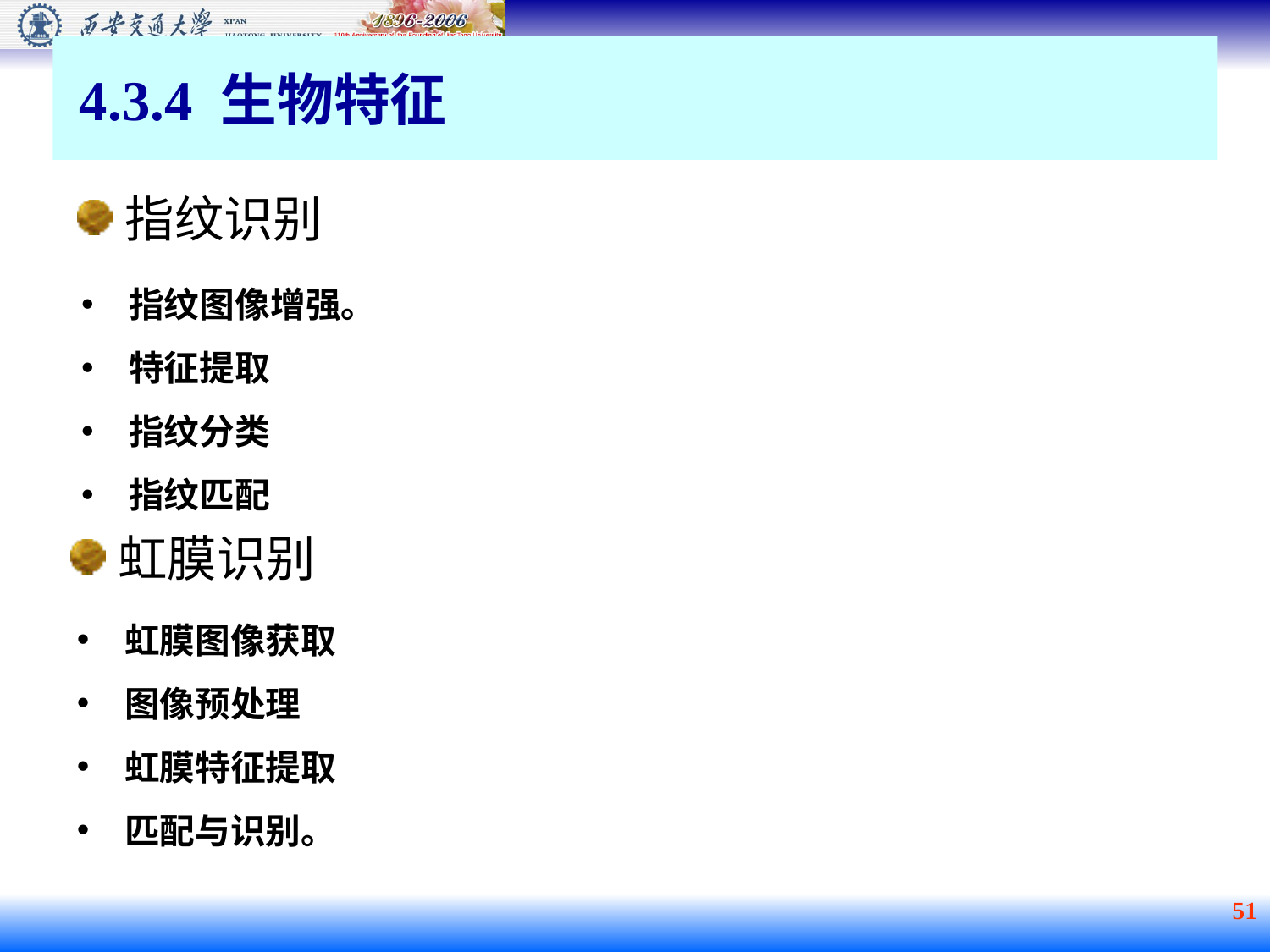

4.3.4 生物特征
指纹识别
指纹图像增强。
特征提取
指纹分类
指纹匹配

虹膜识别
虹膜图像获取
图像预处理
虹膜特征提取
匹配与识别。

 51